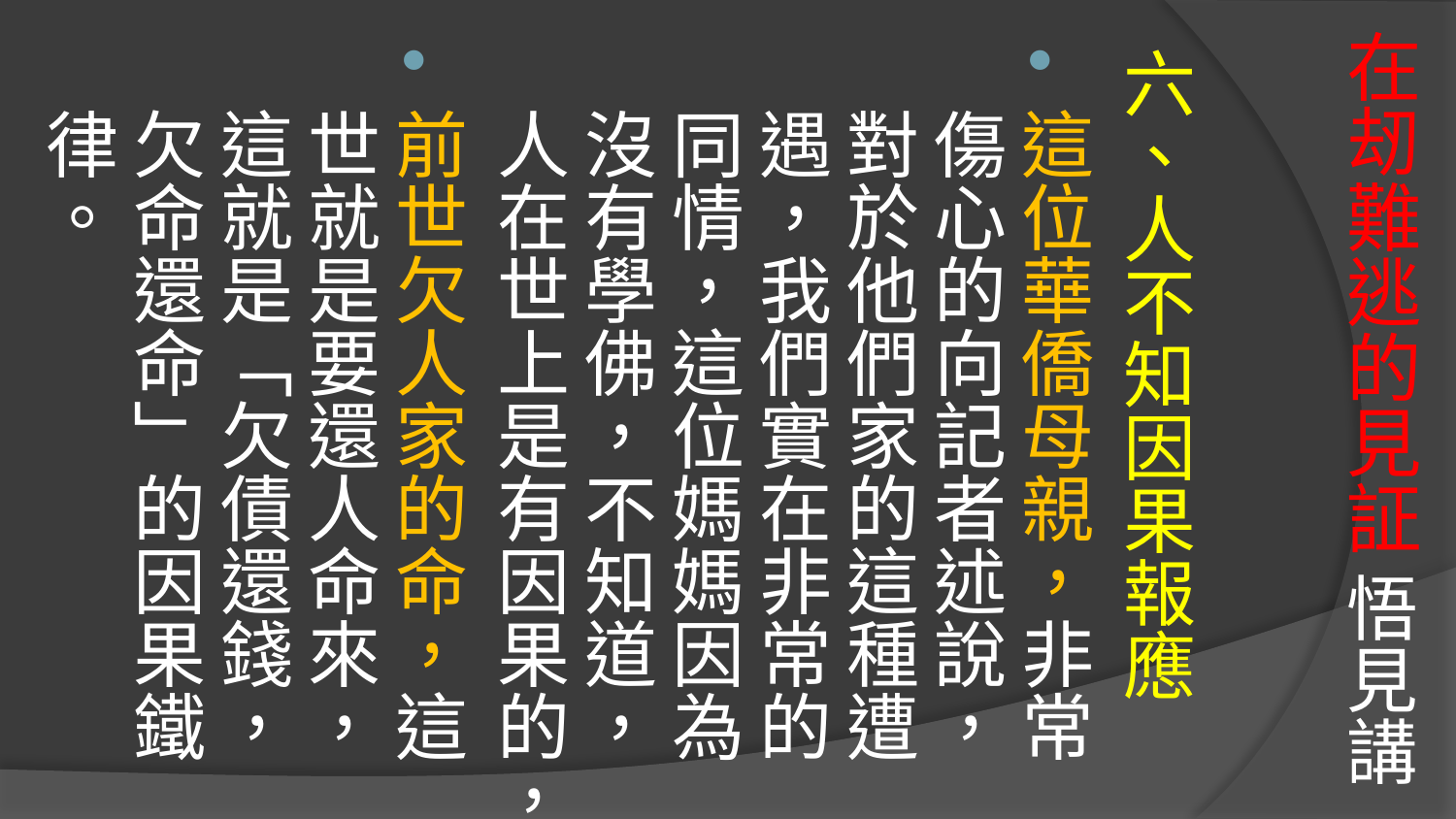

# 在刼難逃的見証 悟見講
六、人不知因果報應
這位華僑母親，非常傷心的向記者述說，對於他們家的這種遭遇，我們實在非常的同情，這位媽媽因為沒有學佛，不知道，人在世上是有因果的，
前世欠人家的命，這世就是要還人命來，這就是「欠債還錢，欠命還命」的因果鐵律。